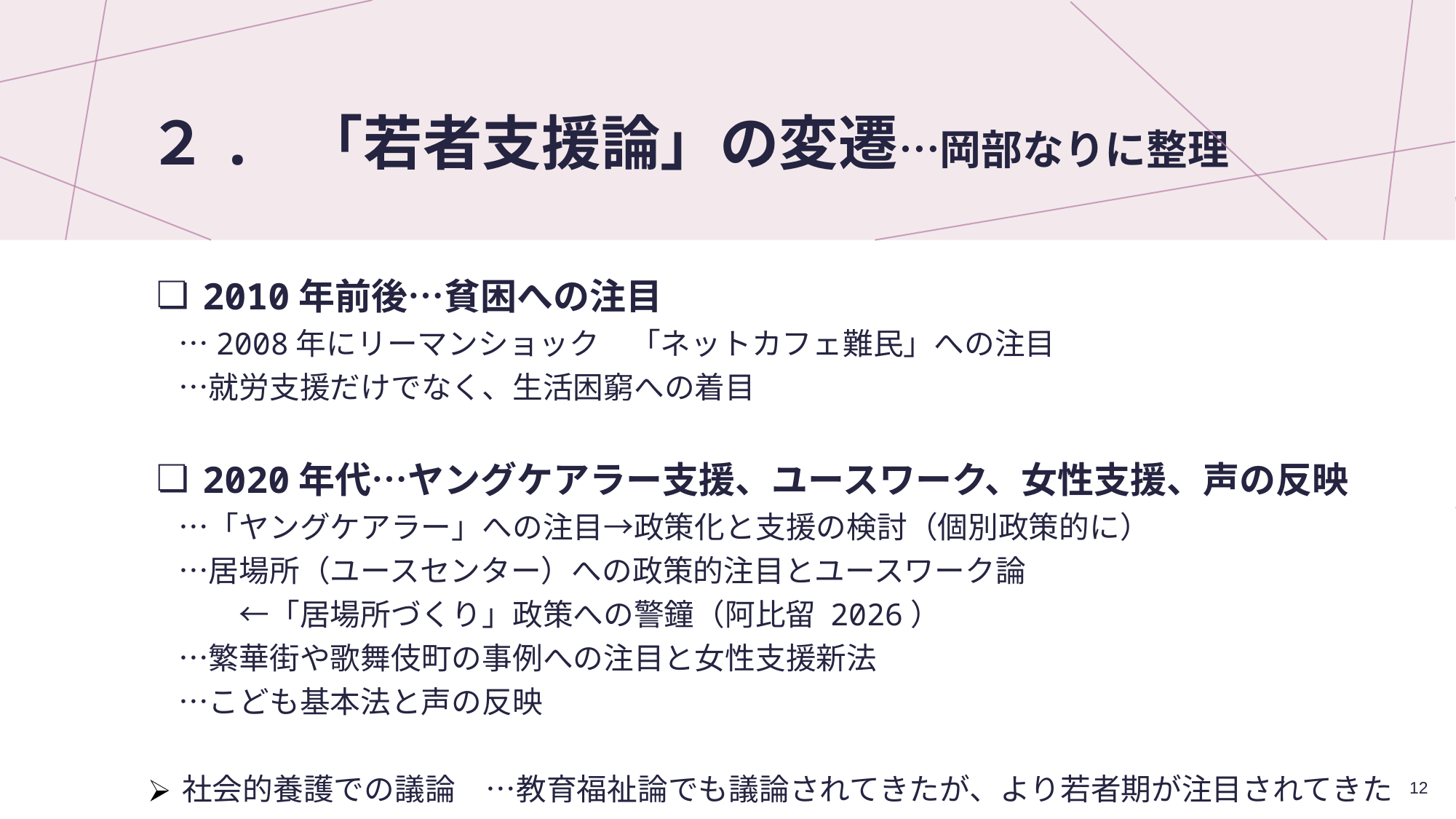

# ２. 「若者支援論」の変遷…岡部なりに整理
2010年前後…貧困への注目
　…2008年にリーマンショック　「ネットカフェ難民」への注目
　…就労支援だけでなく、生活困窮への着目

2020年代…ヤングケアラー支援、ユースワーク、女性支援、声の反映
　…「ヤングケアラー」への注目→政策化と支援の検討（個別政策的に）
　…居場所（ユースセンター）への政策的注目とユースワーク論
　　　←「居場所づくり」政策への警鐘（阿比留 2026）
　…繁華街や歌舞伎町の事例への注目と女性支援新法
　…こども基本法と声の反映

社会的養護での議論　…教育福祉論でも議論されてきたが、より若者期が注目されてきた
12